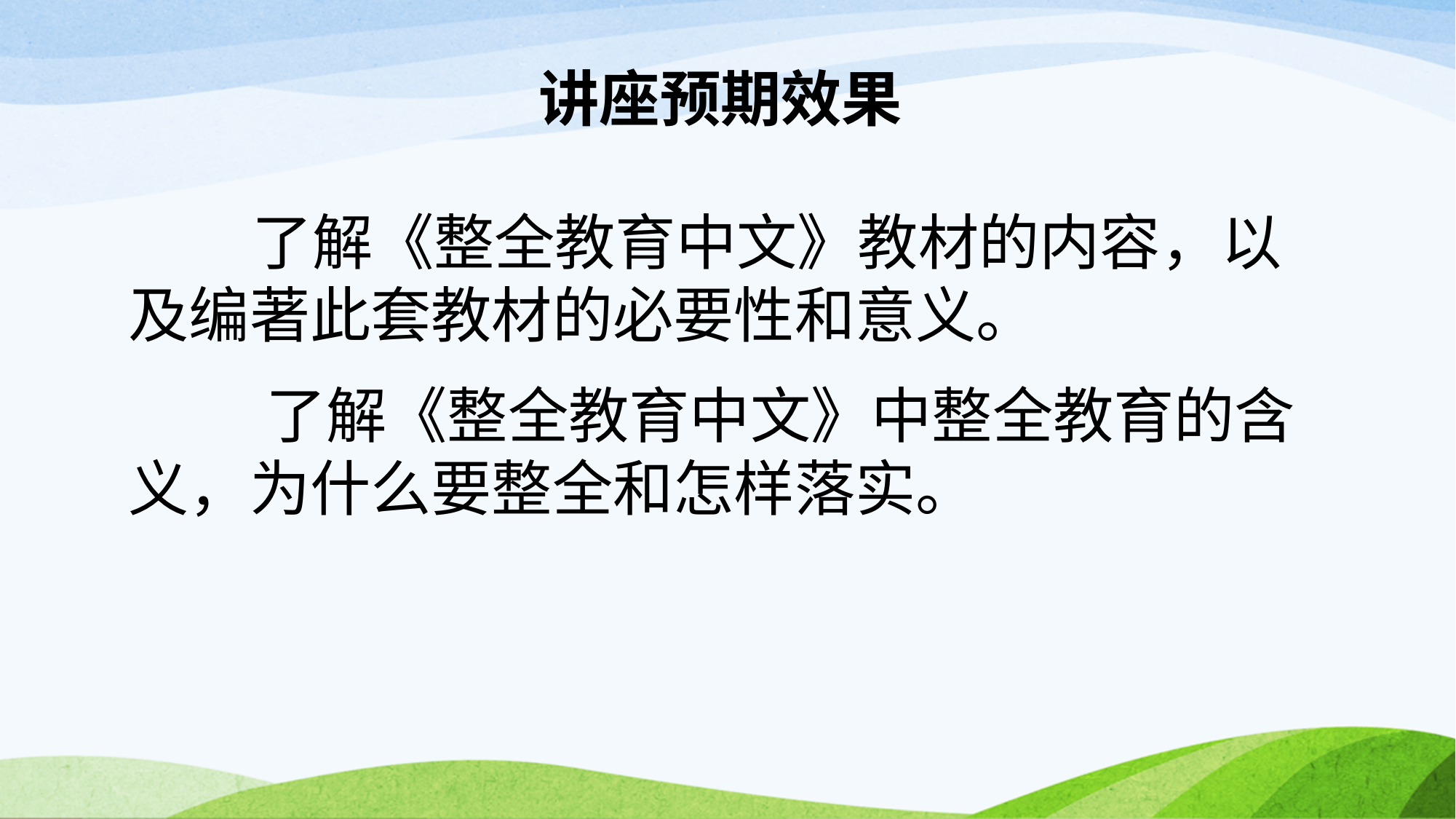

讲座预期效果

        了解《整全教育中文》教材的内容，以及编著此套教材的必要性和意义。
	 了解《整全教育中文》中整全教育的含义，为什么要整全和怎样落实。